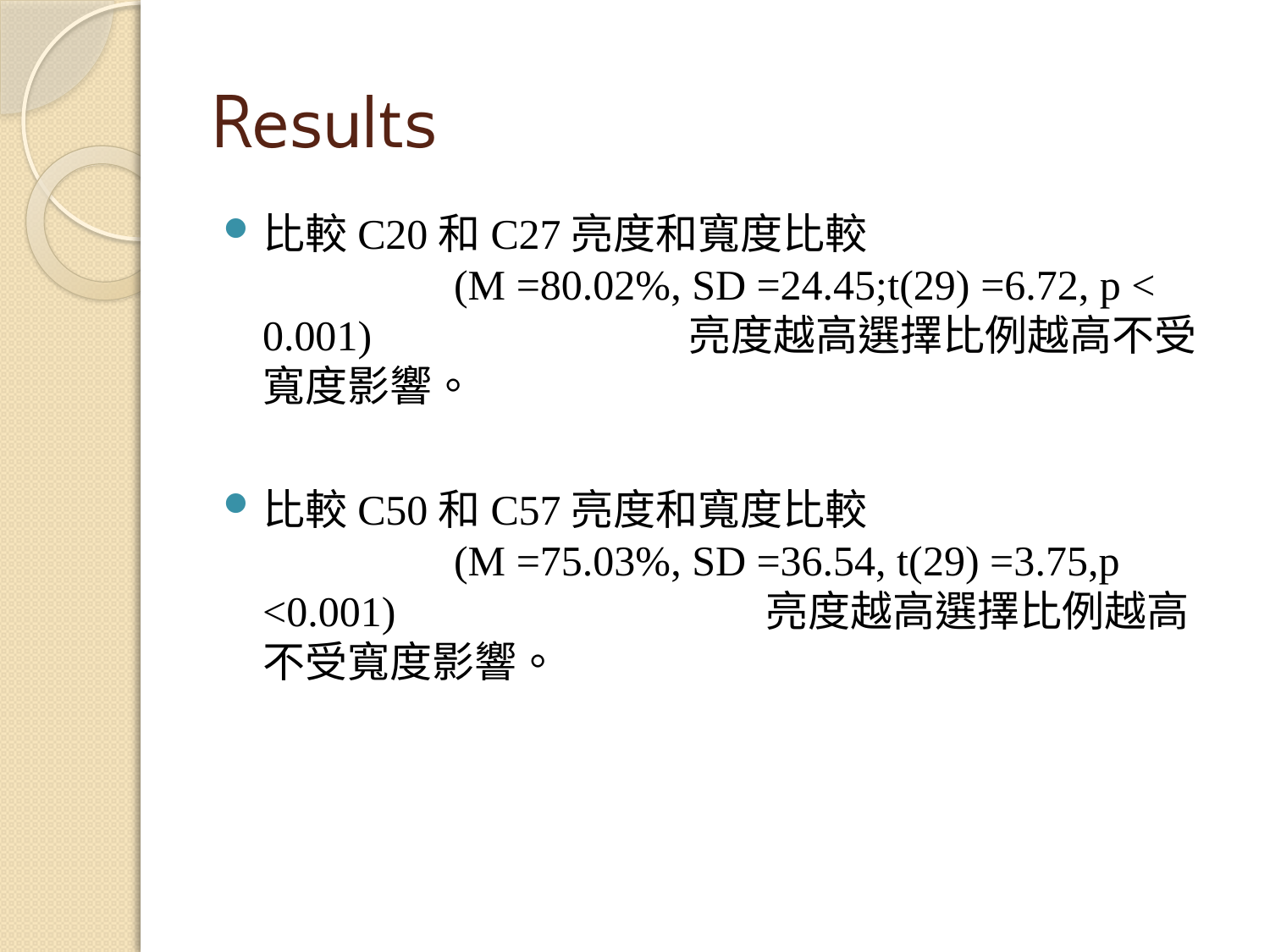

# Results
比較C20和C27亮度和寬度比較                                                         (M =80.02%, SD =24.45;t(29) =6.72, p < 0.001)                             亮度越高選擇比例越高不受寬度影響。

比較C50和C57亮度和寬度比較                                                         (M =75.03%, SD =36.54, t(29) =3.75,p <0.001)                                  亮度越高選擇比例越高不受寬度影響。